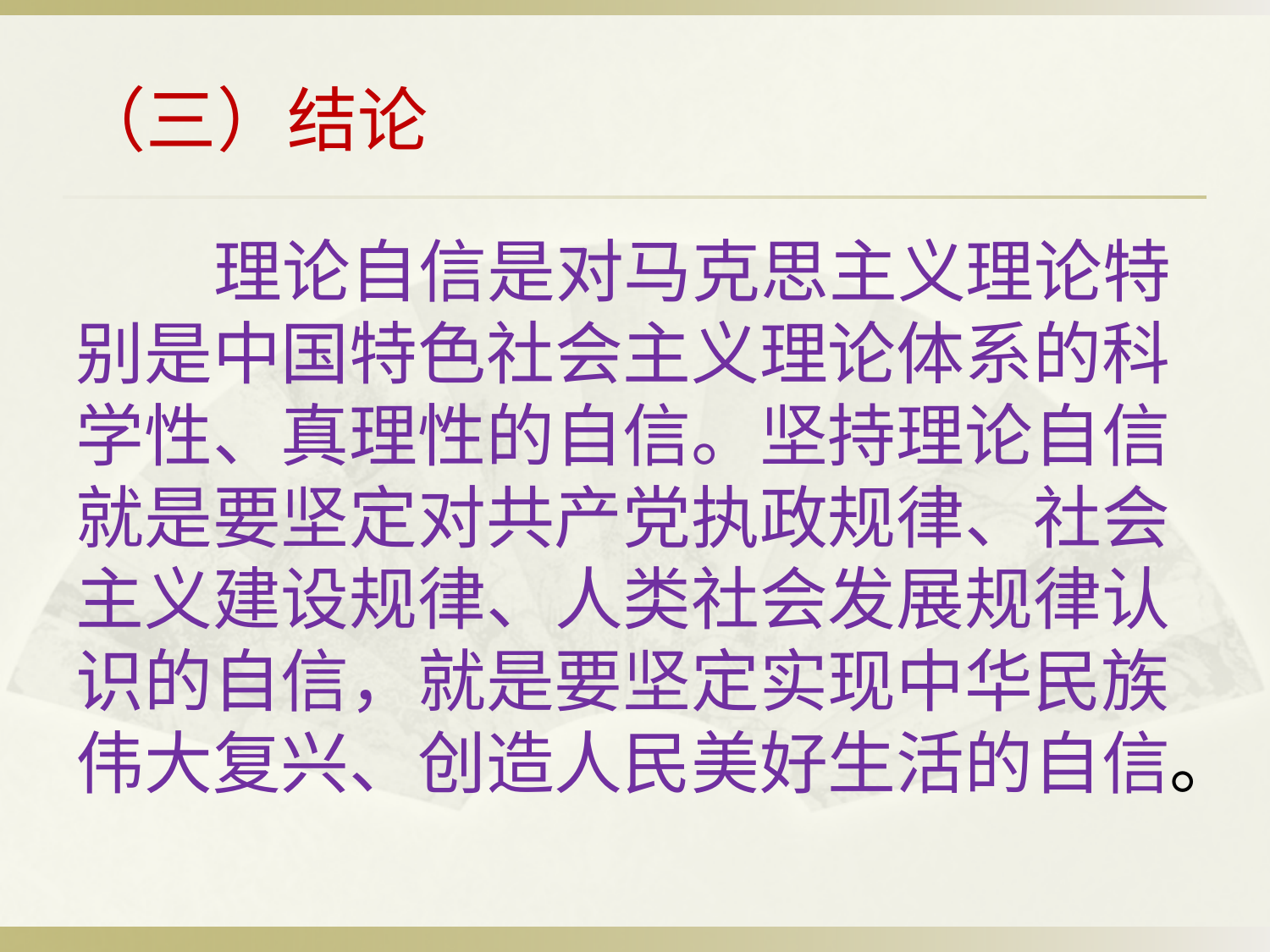

# （三）结论
        理论自信是对马克思主义理论特别是中国特色社会主义理论体系的科学性、真理性的自信。坚持理论自信就是要坚定对共产党执政规律、社会主义建设规律、人类社会发展规律认识的自信，就是要坚定实现中华民族伟大复兴、创造人民美好生活的自信。